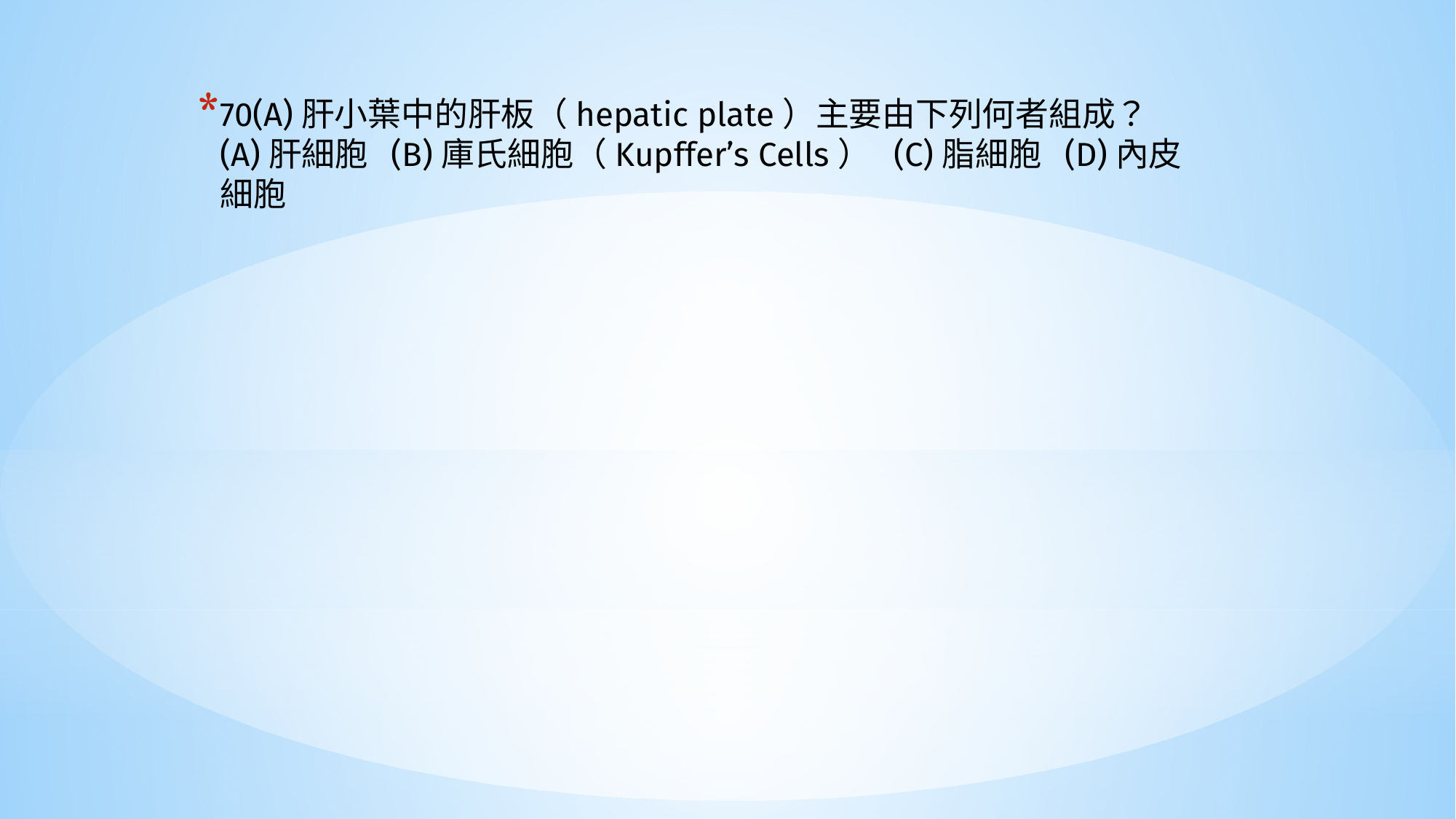

70(A)肝小葉中的肝板（hepatic plate）主要由下列何者組成？  (A)肝細胞  (B)庫氏細胞（Kupffer’s Cells）  (C)脂細胞  (D)內皮細胞
#